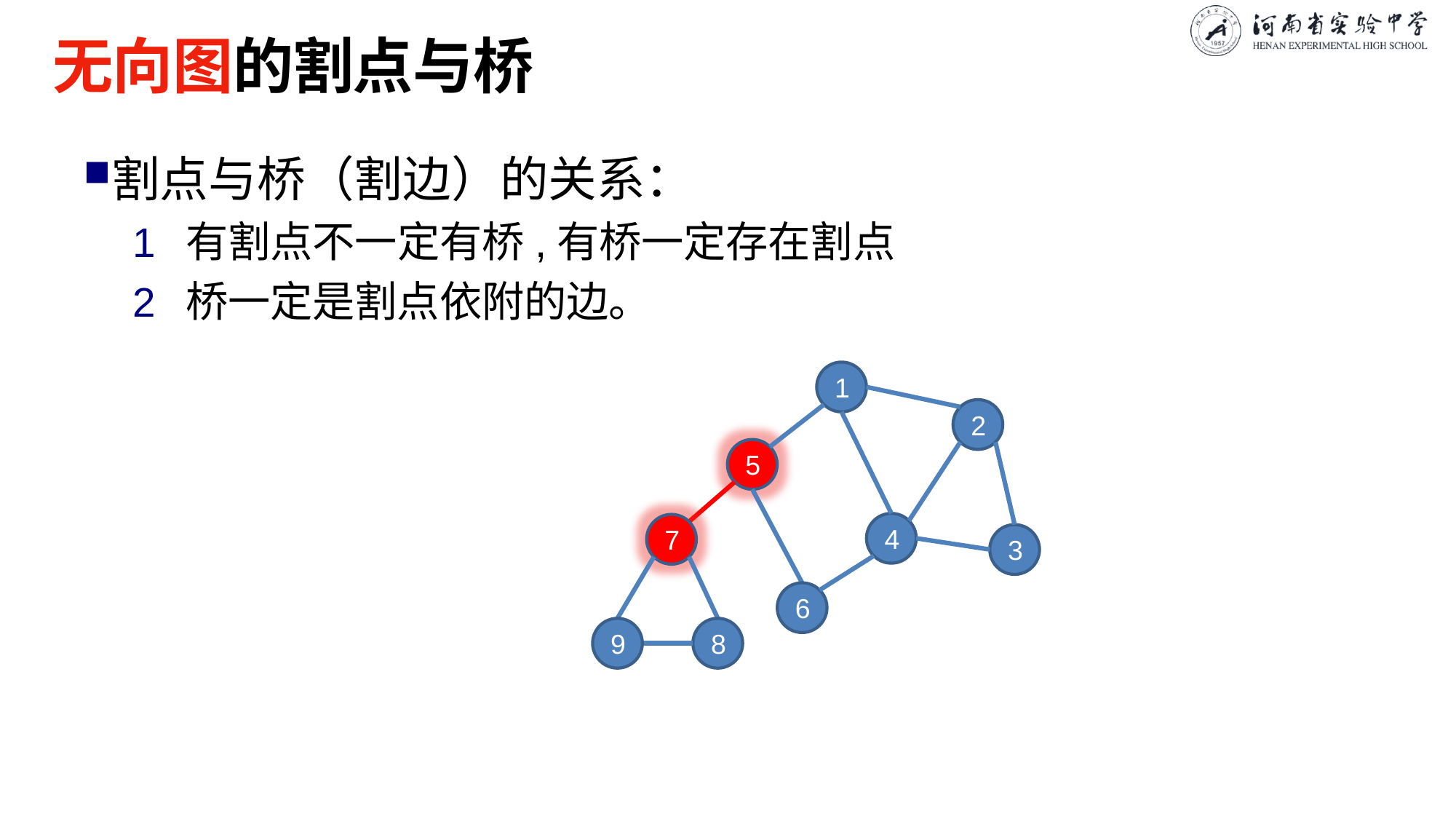

# 无向图的割点与桥
割点与桥（割边）的关系：
有割点不一定有桥,有桥一定存在割点
桥一定是割点依附的边。
1
2
5
4
7
3
6
9
8